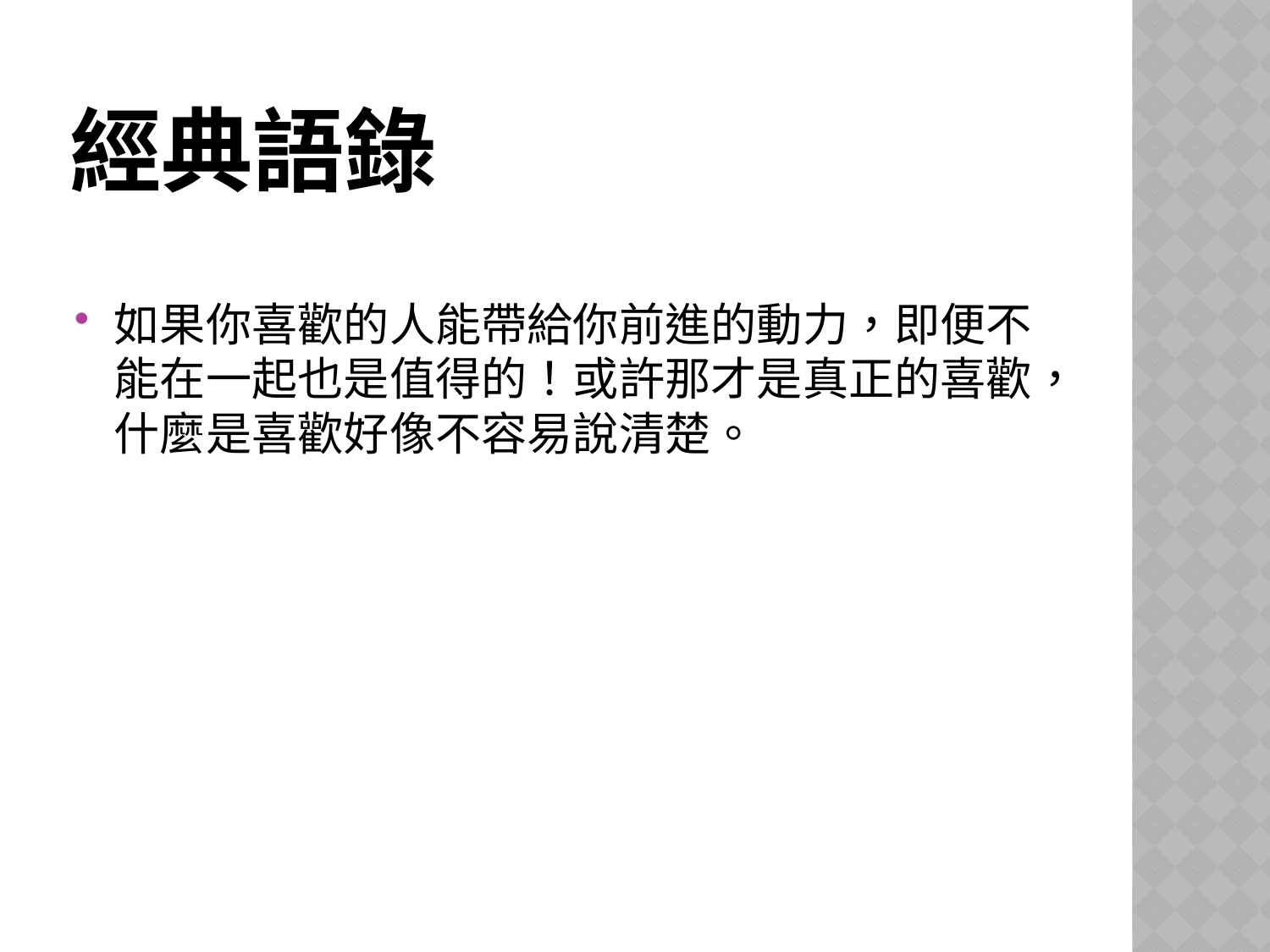

# 經典語錄

如果你喜歡的人能帶給你前進的動力，即便不能在一起也是值得的！或許那才是真正的喜歡，什麼是喜歡好像不容易說清楚。